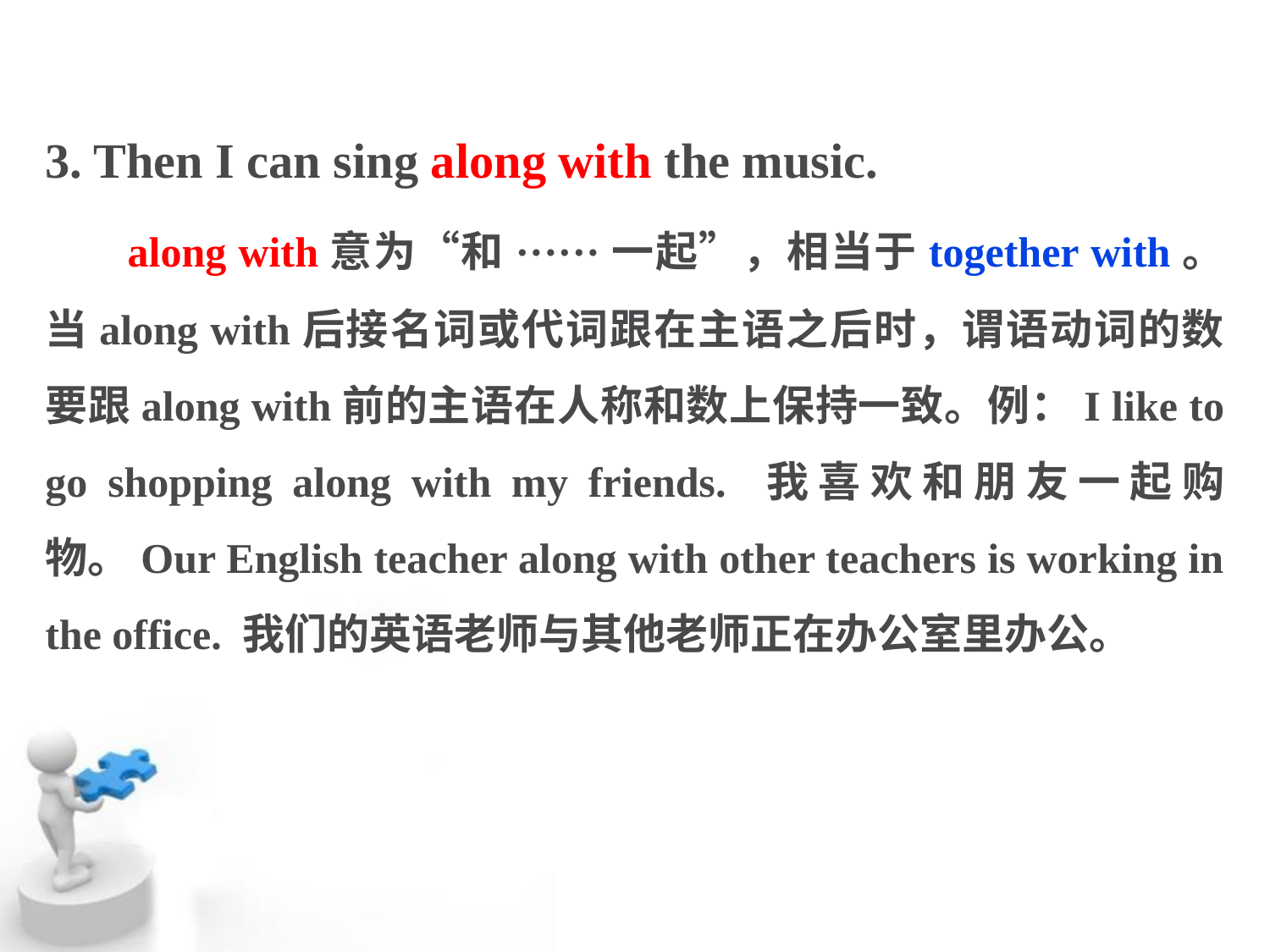

3. Then I can sing along with the music.
      along with意为“和······一起”，相当于together with。当along with后接名词或代词跟在主语之后时，谓语动词的数要跟along with前的主语在人称和数上保持一致。例：I like to go shopping along with my friends. 我喜欢和朋友一起购物。Our English teacher along with other teachers is working in the office. 我们的英语老师与其他老师正在办公室里办公。